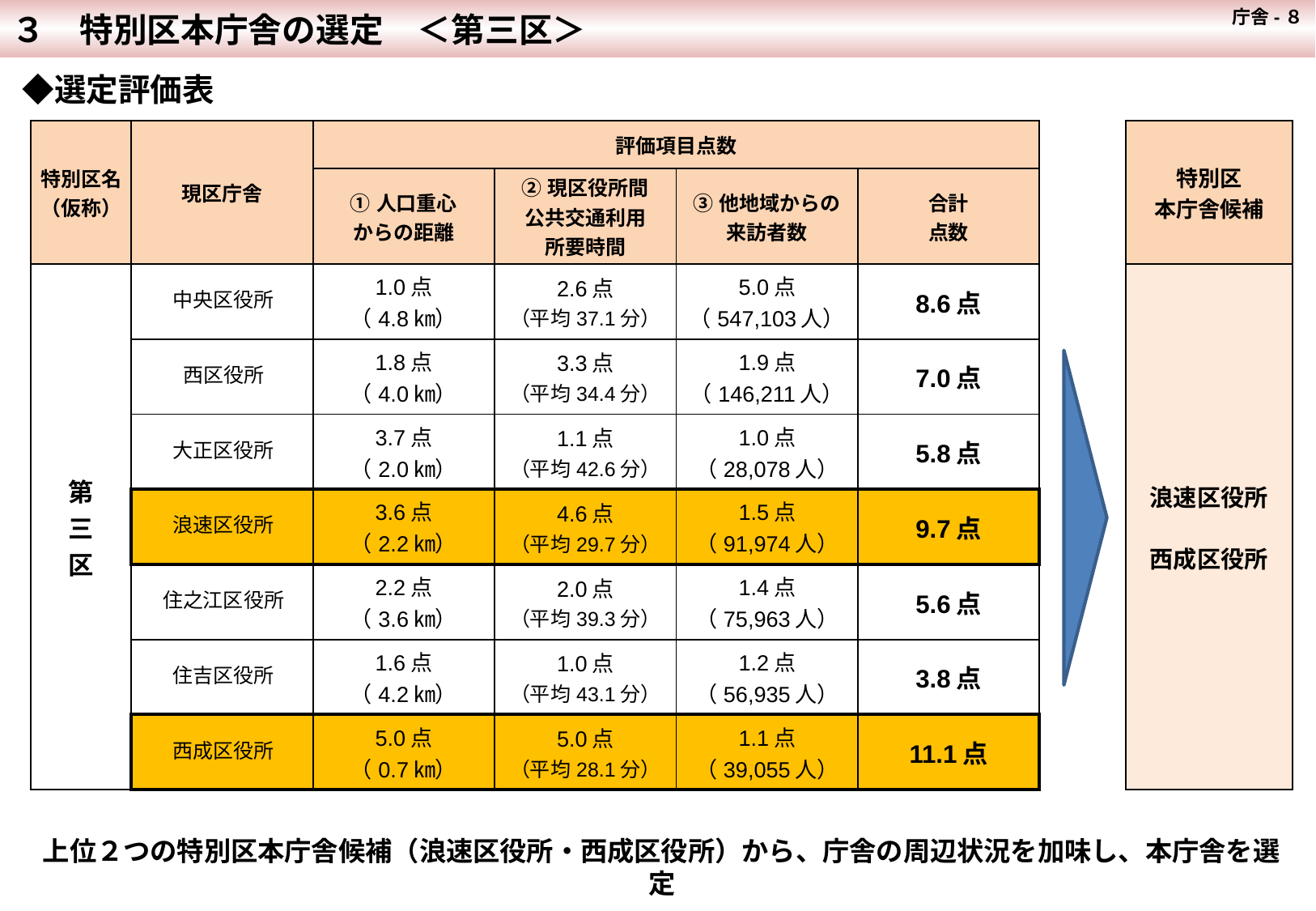

庁舎-８
３　特別区本庁舎の選定　＜第三区＞

　◆選定評価表
| 特別区名 （仮称） | 現区庁舎 | 評価項目点数 |  |  |  |  | 特別区 本庁舎候補 |
| --- | --- | --- | --- | --- | --- | --- | --- |
|  |  | ①人口重心 からの距離 | ②現区役所間 公共交通利用 所要時間 | ③他地域からの 来訪者数 | 合計 点数 |  |  |
| 第 三 区 | 中央区役所 | 1.0点 （4.8㎞） | 2.6点 （平均37.1分） | 5.0点 （547,103人） | 8.6点 |  | 浪速区役所 西成区役所 |
|  | 西区役所 | 1.8点 （4.0㎞） | 3.3点 （平均34.4分） | 1.9点 （146,211人） | 7.0点 |  |  |
|  | 大正区役所 | 3.7点 （2.0㎞） | 1.1点 （平均42.6分） | 1.0点 （28,078人） | 5.8点 |  |  |
|  | 浪速区役所 | 3.6点 （2.2㎞） | 4.6点 （平均29.7分） | 1.5点 （91,974人） | 9.7点 |  |  |
|  | 住之江区役所 | 2.2点 （3.6㎞） | 2.0点 （平均39.3分） | 1.4点 （75,963人） | 5.6点 |  |  |
|  | 住吉区役所 | 1.6点 （4.2㎞） | 1.0点 （平均43.1分） | 1.2点 （56,935人） | 3.8点 |  |  |
|  | 西成区役所 | 5.0点 （0.7㎞） | 5.0点 （平均28.1分） | 1.1点 （39,055人） | 11.1点 |  |  |

上位２つの特別区本庁舎候補（浪速区役所・西成区役所）から、庁舎の周辺状況を加味し、本庁舎を選定